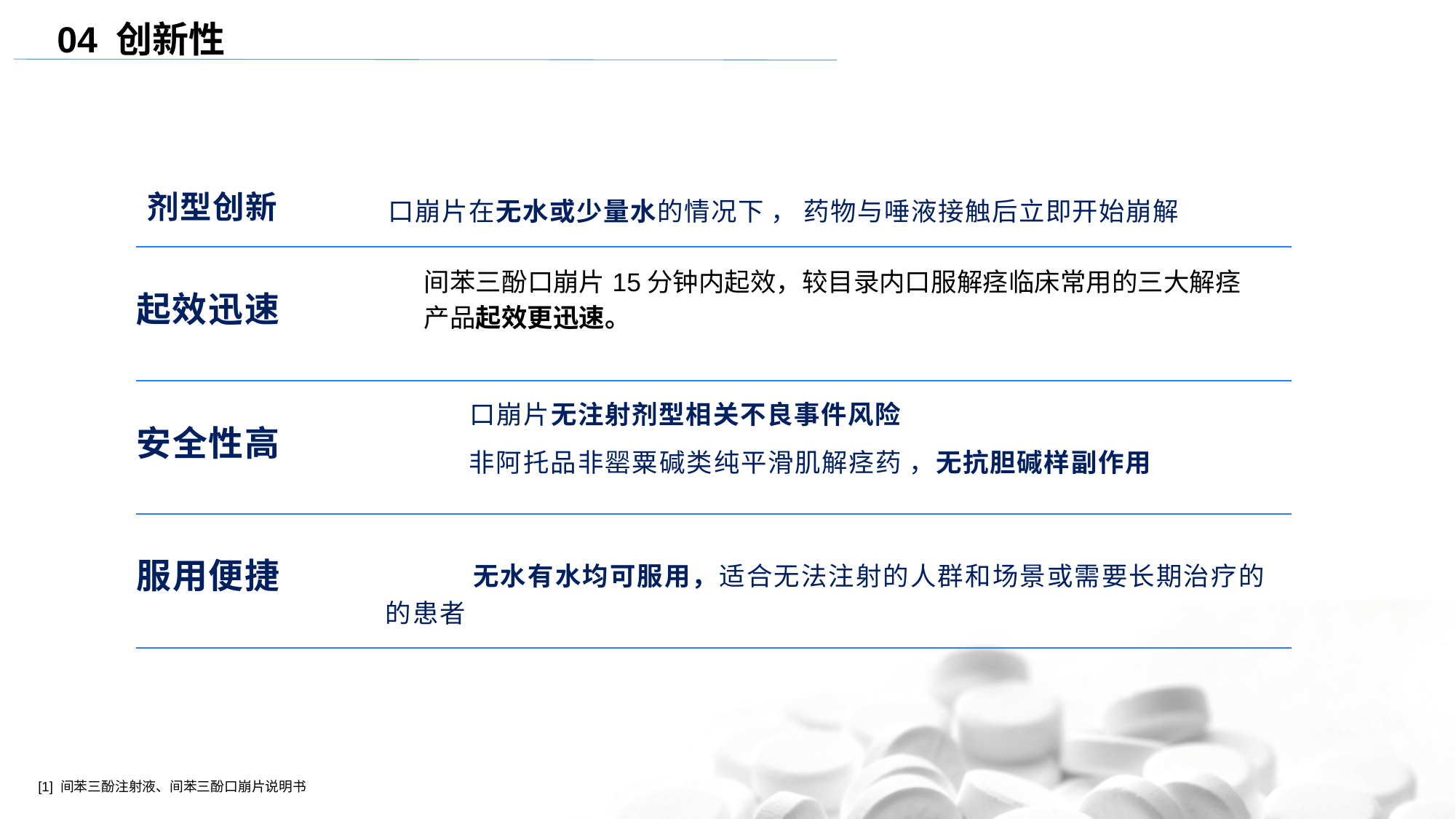

04 创新性
剂型创新            口崩片在无水或少量水的情况下 ， 药物与唾液接触后立即开始崩解
| 起效迅速 | 间苯三酚口崩片15分钟内起效，较目录内口服解痉临床常用的三大解痉 产品起效更迅速。 |
| --- | --- |
| 安全性高 | 口崩片无注射剂型相关不良事件风险 非阿托品非罂粟碱类纯平滑肌解痉药 ，无抗胆碱样副作用 |
| 服用便捷 | 无水有水均可服用，适合无法注射的人群和场景或需要长期治疗的的患者 |
[1] 间苯三酚注射液、间苯三酚口崩片说明书